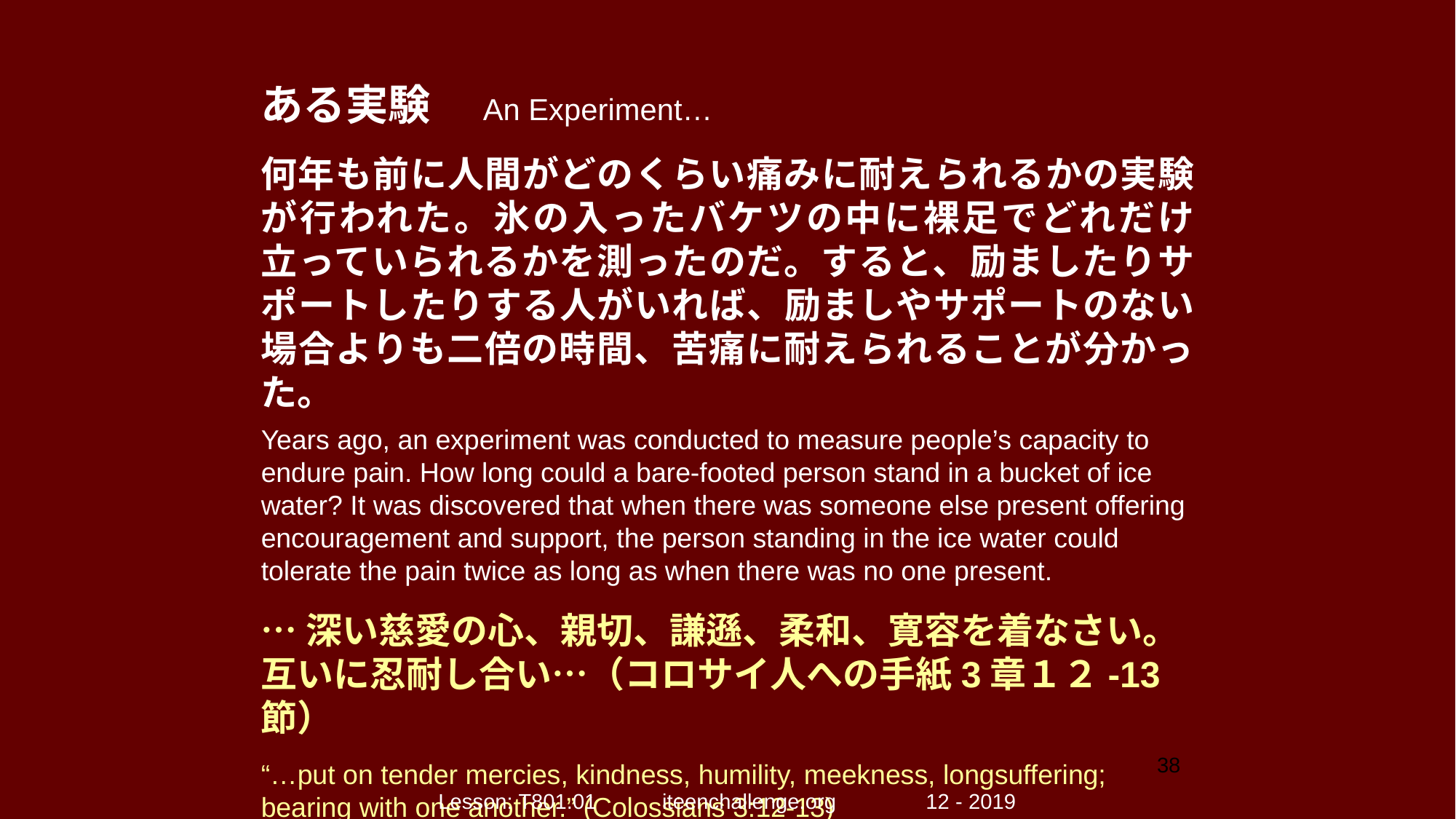

ある実験　An Experiment…

何年も前に人間がどのくらい痛みに耐えられるかの実験が行われた。氷の入ったバケツの中に裸足でどれだけ立っていられるかを測ったのだ。すると、励ましたりサポートしたりする人がいれば、励ましやサポートのない場合よりも二倍の時間、苦痛に耐えられることが分かった。
Years ago, an experiment was conducted to measure people’s capacity to endure pain. How long could a bare-footed person stand in a bucket of ice water? It was discovered that when there was someone else present offering encouragement and support, the person standing in the ice water could tolerate the pain twice as long as when there was no one present.

…深い慈愛の心、親切、謙遜、柔和、寛容を着なさい。互いに忍耐し合い…（コロサイ人への手紙3章１２-13節）
“…put on tender mercies, kindness, humility, meekness, longsuffering; bearing with one another.” (Colossians 3:12-13)
38
Lesson: T801.01           iteenchallenge.org               12 - 2019